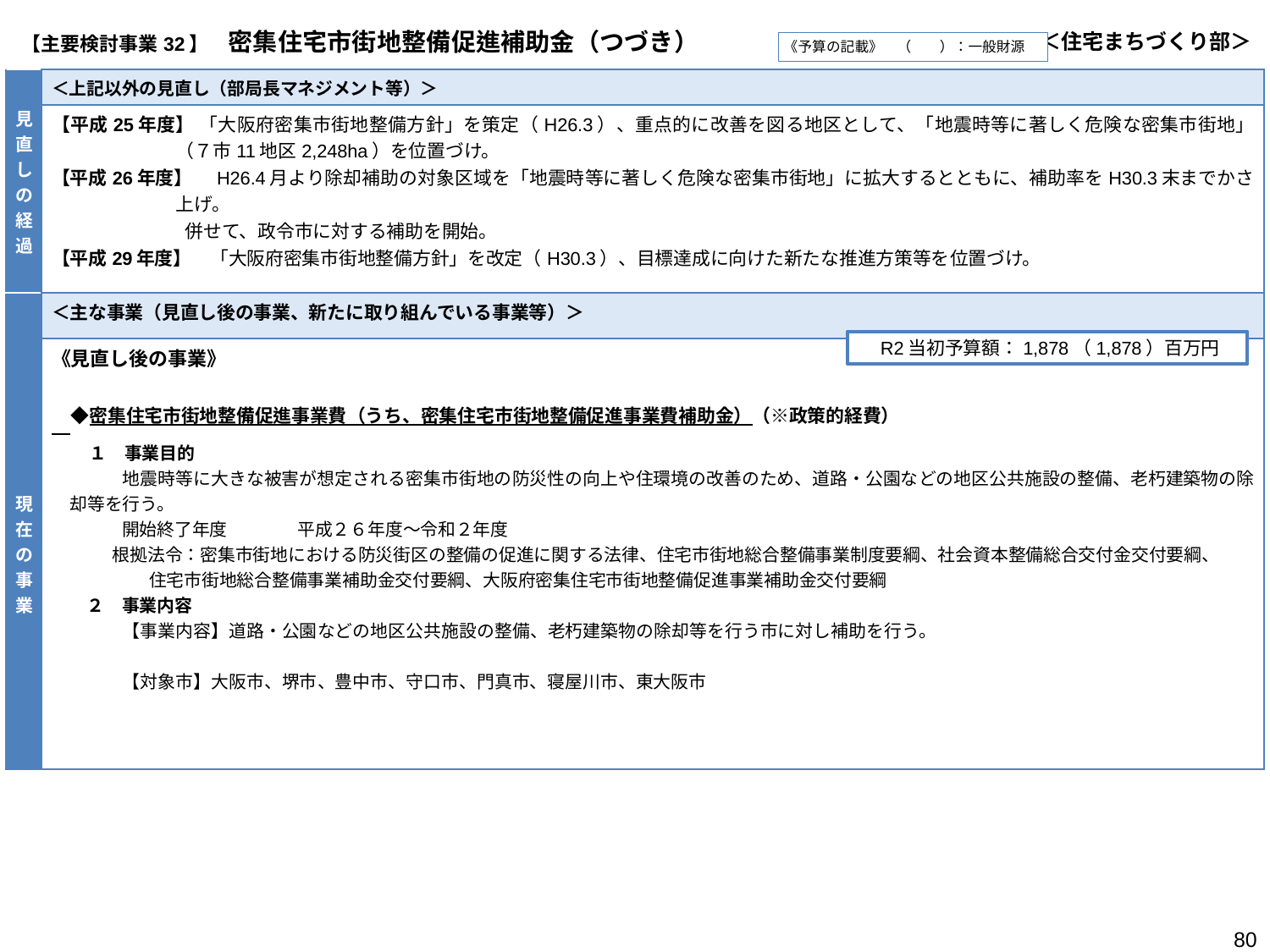

| 【主要検討事業32】　密集住宅市街地整備促進補助金（つづき） | ＜住宅まちづくり部＞ |
| --- | --- |
《予算の記載》　（　　）：一般財源
| 見直しの経過 | ＜上記以外の見直し（部局長マネジメント等）＞ |
| --- | --- |
|  | 【平成25年度】 「大阪府密集市街地整備方針」を策定（H26.3）、重点的に改善を図る地区として、「地震時等に著しく危険な密集市街地」（７市11地区2,248ha）を位置づけ。 【平成26年度】　H26.4月より除却補助の対象区域を「地震時等に著しく危険な密集市街地」に拡大するとともに、補助率をH30.3末までかさ上げ。 併せて、政令市に対する補助を開始。 【平成29年度】　「大阪府密集市街地整備方針」を改定（H30.3）、目標達成に向けた新たな推進方策等を位置づけ。 |
|  | ＜主な事業（見直し後の事業、新たに取り組んでいる事業等）＞ |
| 現在の事業 | 《見直し後の事業》 　◆密集住宅市街地整備促進事業費（うち、密集住宅市街地整備促進事業費補助金）（※政策的経費） 　 　　１　事業目的 　　　　地震時等に大きな被害が想定される密集市街地の防災性の向上や住環境の改善のため、道路・公園などの地区公共施設の整備、老朽建築物の除却等を行う。 　　　　開始終了年度　　　　平成２６年度～令和２年度 　　　 根拠法令：密集市街地における防災街区の整備の促進に関する法律、住宅市街地総合整備事業制度要綱、社会資本整備総合交付金交付要綱、 住宅市街地総合整備事業補助金交付要綱、大阪府密集住宅市街地整備促進事業補助金交付要綱 　　２　事業内容 　　　　【事業内容】道路・公園などの地区公共施設の整備、老朽建築物の除却等を行う市に対し補助を行う。　　　　　　　　　　　　　　　　　　　　　　　　　　　　　　　　　　　 　　　　【対象市】大阪市、堺市、豊中市、守口市、門真市、寝屋川市、東大阪市 |
R2当初予算額：1,878（1,878）百万円
80